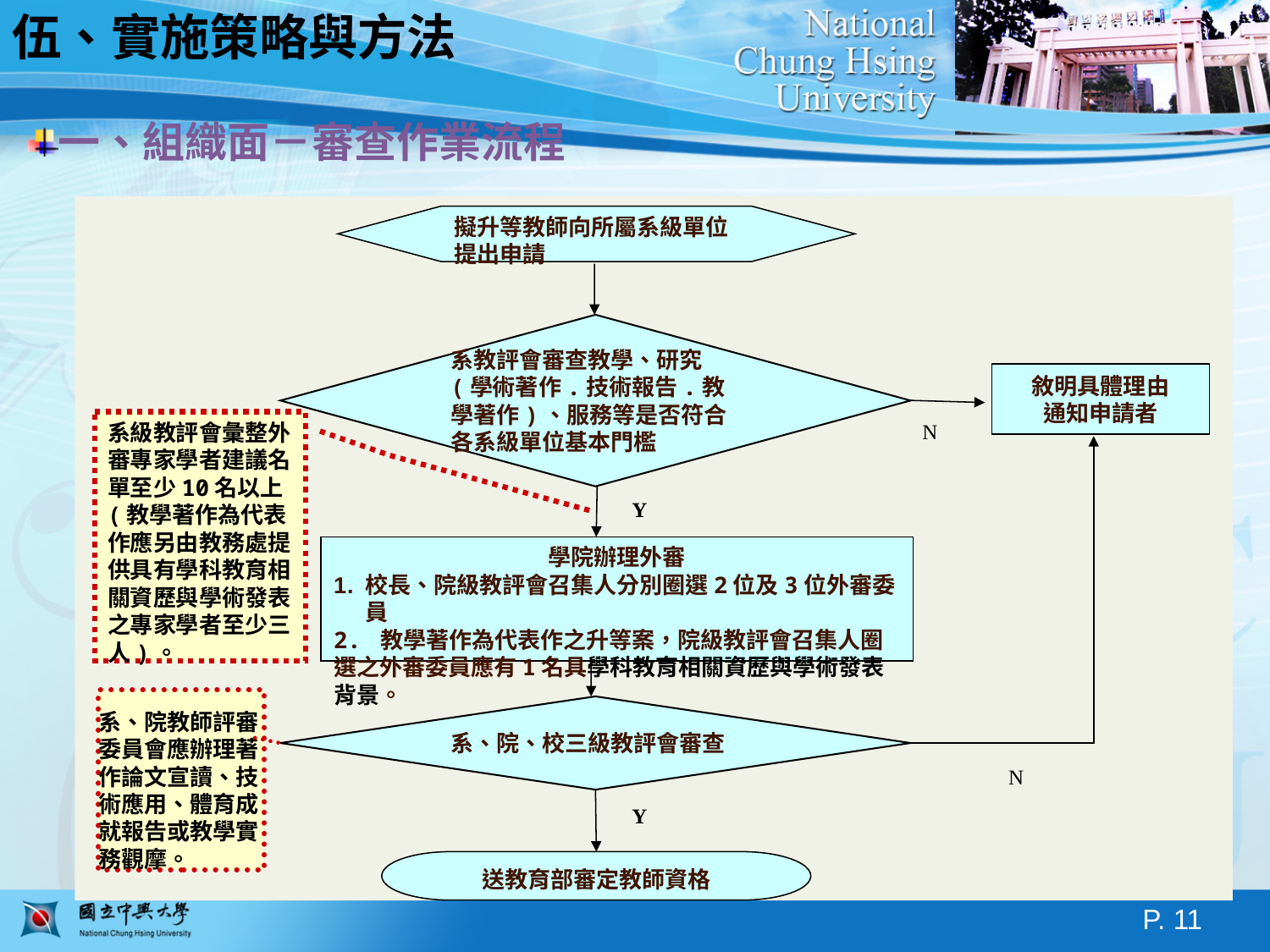

伍、實施策略與方法
一、組織面－審查作業流程

擬升等教師向所屬系級單位提出申請
系教評會審查教學、研究(學術著作.技術報告.教學著作)、服務等是否符合各系級單位基本門檻
敘明具體理由
通知申請者
系級教評會彙整外審專家學者建議名單至少10名以上(教學著作為代表作應另由教務處提供具有學科教育相關資歷與學術發表之專家學者至少三人)。

學院辦理外審
校長、院級教評會召集人分別圈選2位及3位外審委員
2. 教學著作為代表作之升等案，院級教評會召集人圈選之外審委員應有1名具學科教育相關資歷與學術發表背景。

系、院、校三級教評會審查
送教育部審定教師資格

N

Y

系、院教師評審委員會應辦理著作論文宣讀、技術應用、體育成就報告或教學實務觀摩。

N

Y